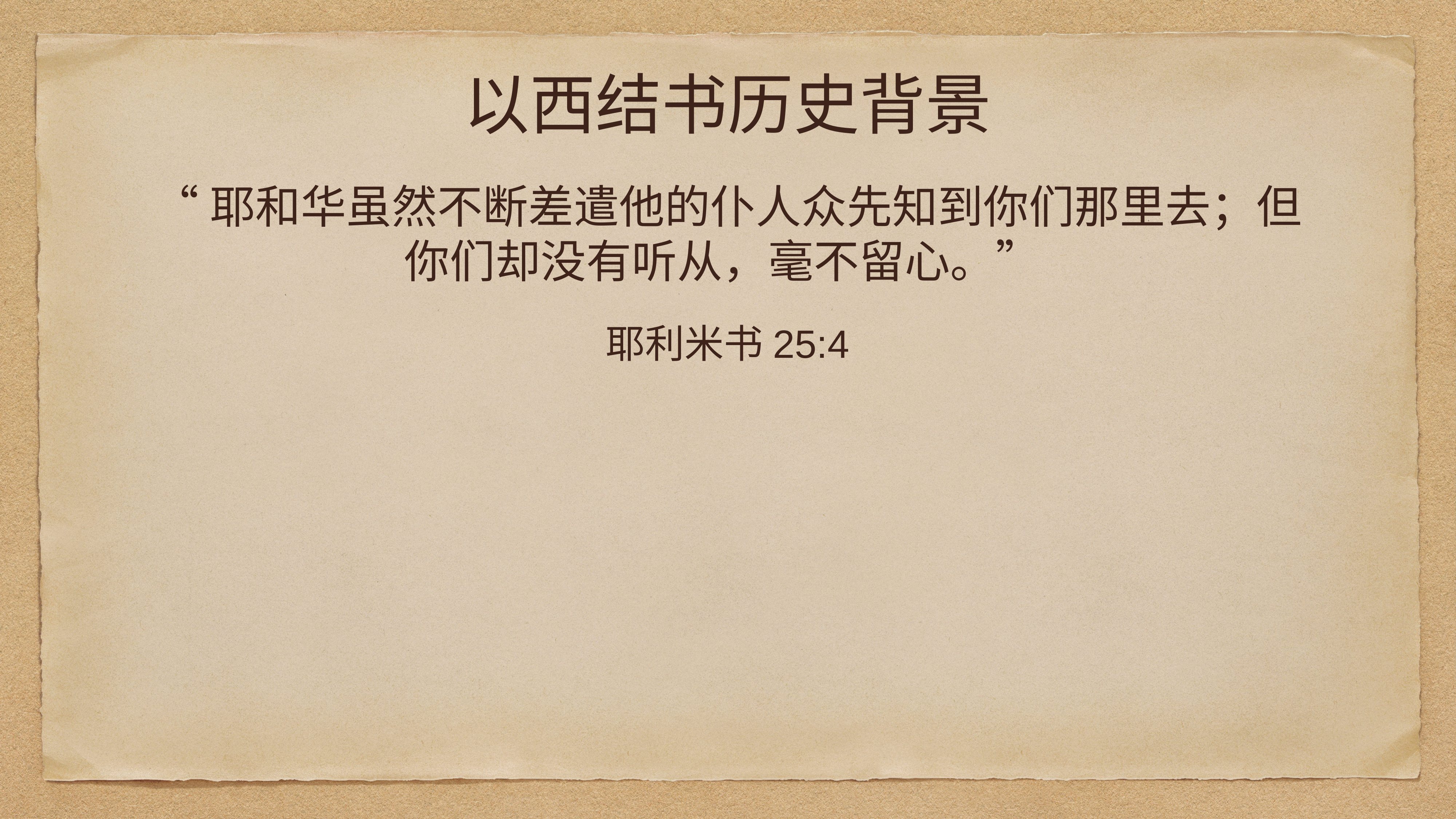

# 以西结书历史背景
“耶和华虽然不断差遣他的仆人众先知到你们那里去；但你们却没有听从，毫不留心。”
耶利米书25:4